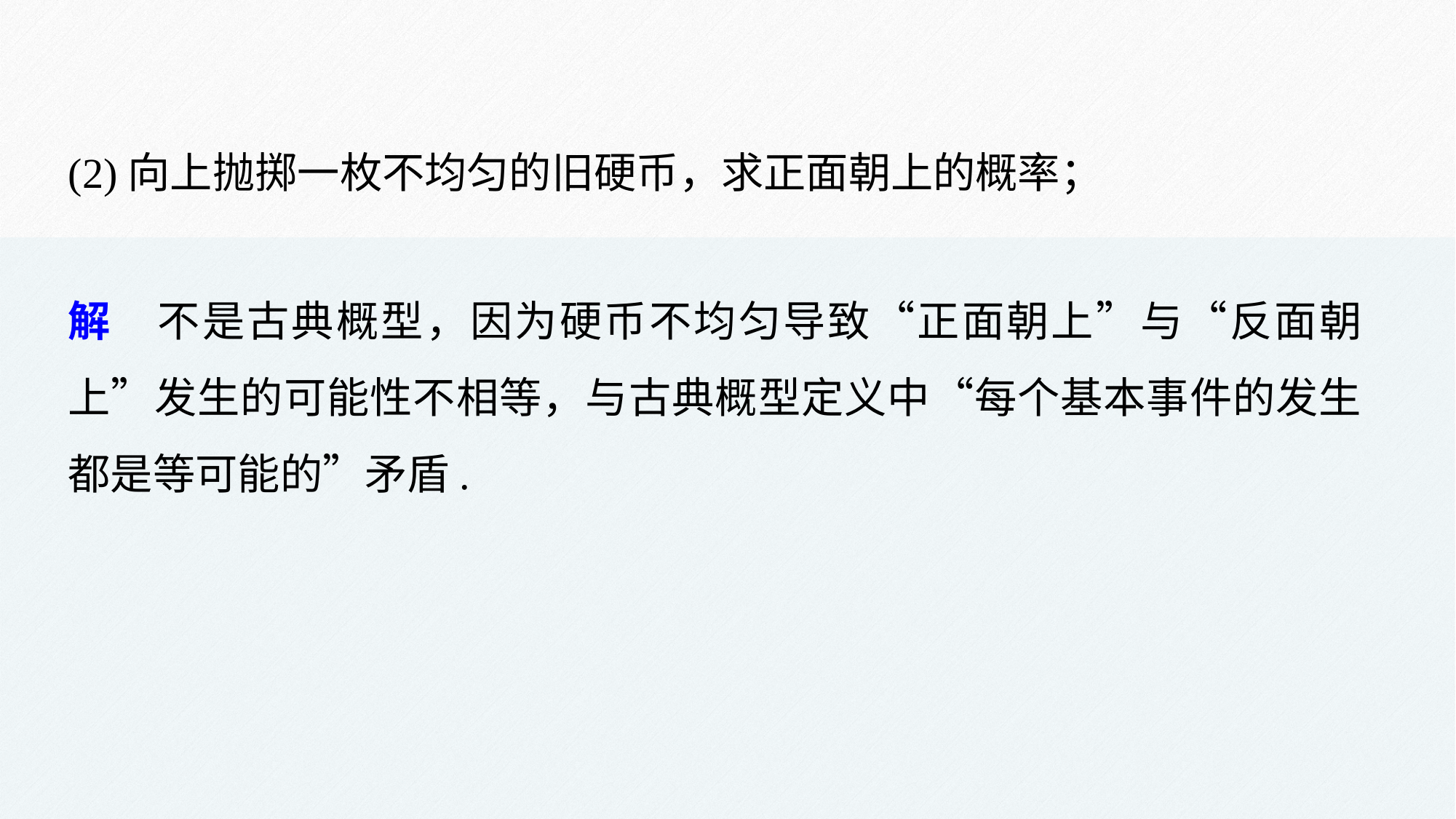

(2)向上抛掷一枚不均匀的旧硬币，求正面朝上的概率；
解　不是古典概型，因为硬币不均匀导致“正面朝上”与“反面朝上”发生的可能性不相等，与古典概型定义中“每个基本事件的发生都是等可能的”矛盾.